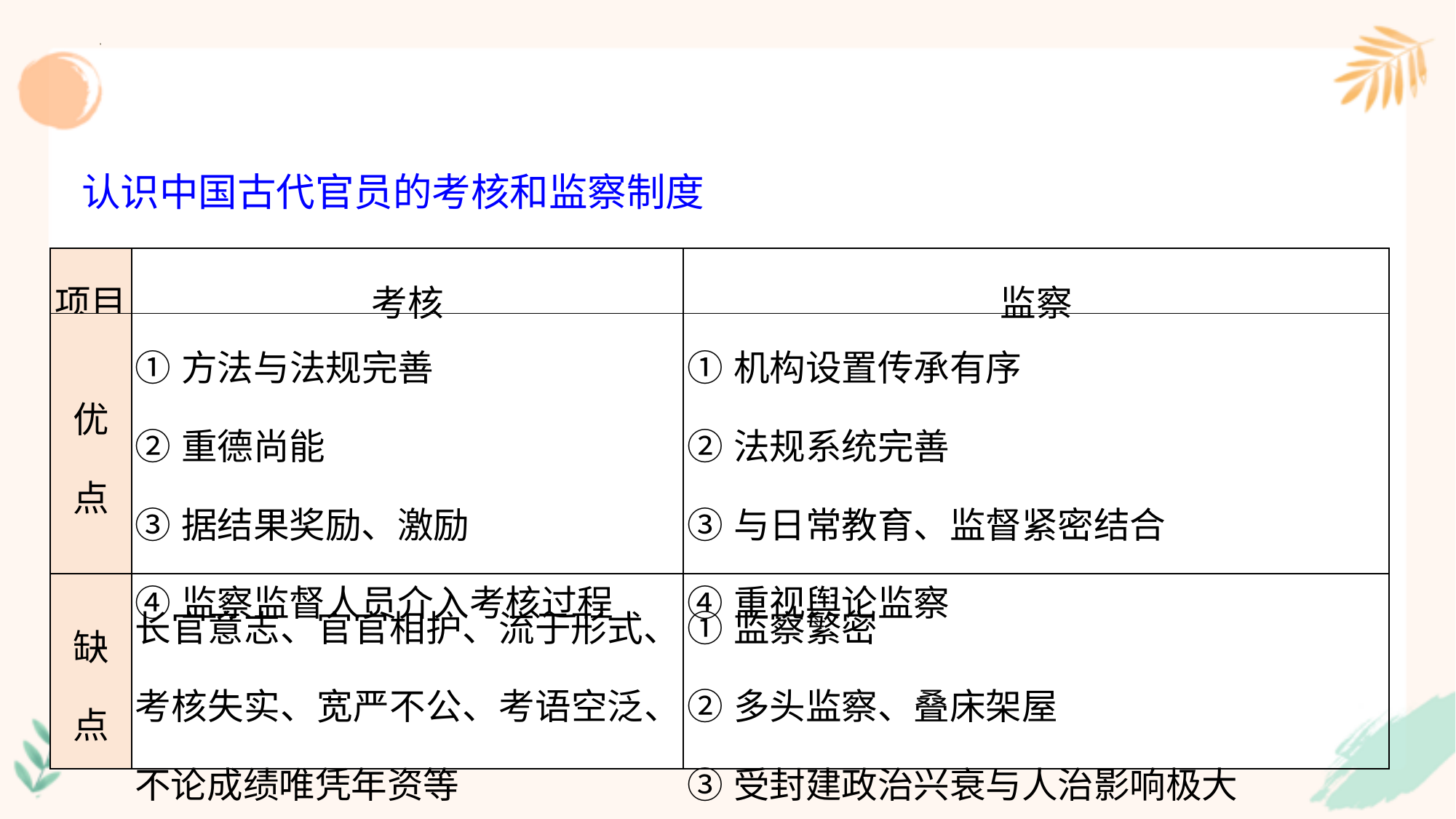

认识中国古代官员的考核和监察制度
| 项目 | 考核 | 监察 |
| --- | --- | --- |
| 优 点 | ①方法与法规完善 ②重德尚能 ③据结果奖励、激励 ④监察监督人员介入考核过程 | ①机构设置传承有序 ②法规系统完善 ③与日常教育、监督紧密结合 ④重视舆论监察 |
| 缺 点 | 长官意志、官官相护、流于形式、考核失实、宽严不公、考语空泛、不论成绩唯凭年资等 | ①监察繁密 ②多头监察、叠床架屋 ③受封建政治兴衰与人治影响极大 |